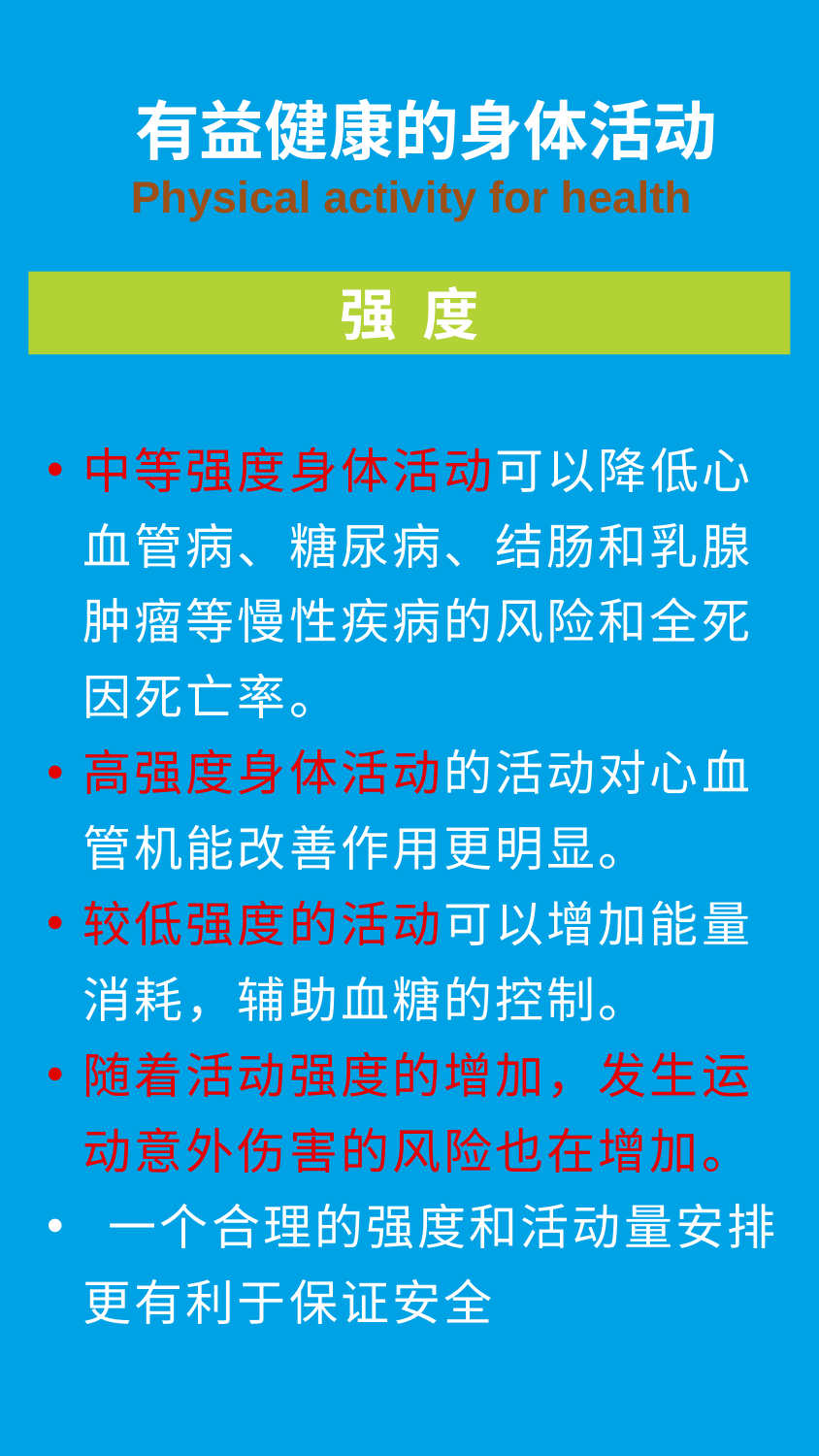

有益健康的身体活动
Physical activity for health
强  度

中等强度身体活动可以降低心血管病、糖尿病、结肠和乳腺肿瘤等慢性疾病的风险和全死因死亡率。
高强度身体活动的活动对心血管机能改善作用更明显。
较低强度的活动可以增加能量消耗，辅助血糖的控制。
随着活动强度的增加，发生运动意外伤害的风险也在增加。
 一个合理的强度和活动量安排更有利于保证安全